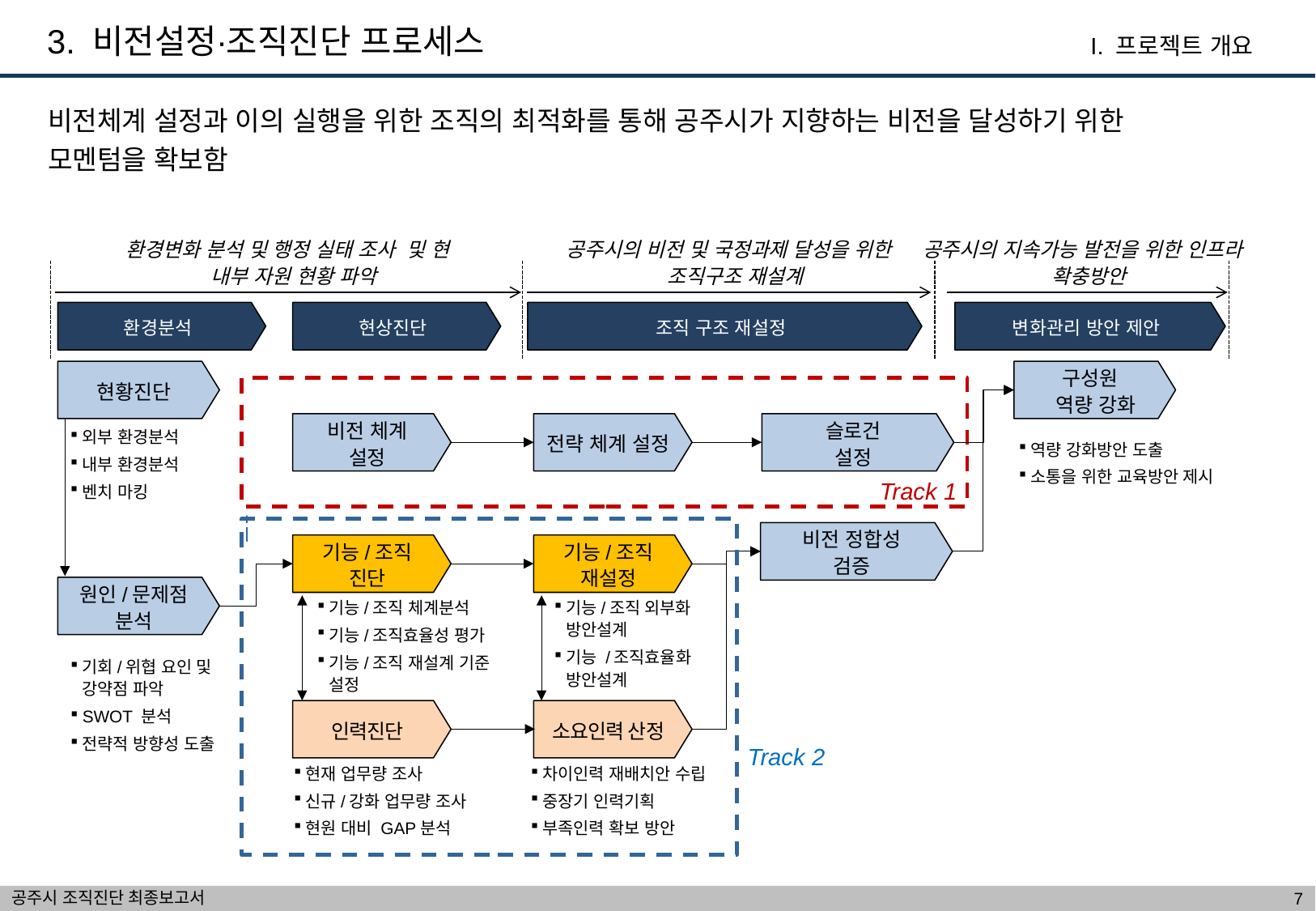

3. 비전설정∙조직진단 프로세스
I. 프로젝트 개요
비전체계 설정과 이의 실행을 위한 조직의 최적화를 통해 공주시가 지향하는 비전을 달성하기 위한
모멘텀을 확보함
환경변화 분석 및 행정 실태 조사  및 현 내부 자원 현황 파악
공주시의 비전 및 국정과제 달성을 위한 조직구조 재설계
공주시의 지속가능 발전을 위한 인프라 확충방안
환경분석
현상진단
조직 구조 재설정
변화관리 방안 제안
현황진단
구성원
역량 강화

비전 체계
설정
전략 체계 설정
슬로건
설정
외부 환경분석
내부 환경분석
벤치 마킹
역량 강화방안 도출
소통을 위한 교육방안 제시
Track 1

비전 정합성
검증
기능/조직
진단
기능/조직
재설정
원인/문제점
분석
기능/조직 체계분석
기능/조직효율성 평가
기능/조직 재설계 기준 설정
기능/조직 외부화 방안설계
기능 /조직효율화 방안설계
기회/위협 요인 및 강약점 파악
SWOT 분석
전략적 방향성 도출
인력진단
소요인력 산정
Track 2
현재 업무량 조사
신규/강화 업무량 조사
현원 대비 GAP분석
차이인력 재배치안 수립
중장기 인력기획
부족인력 확보 방안